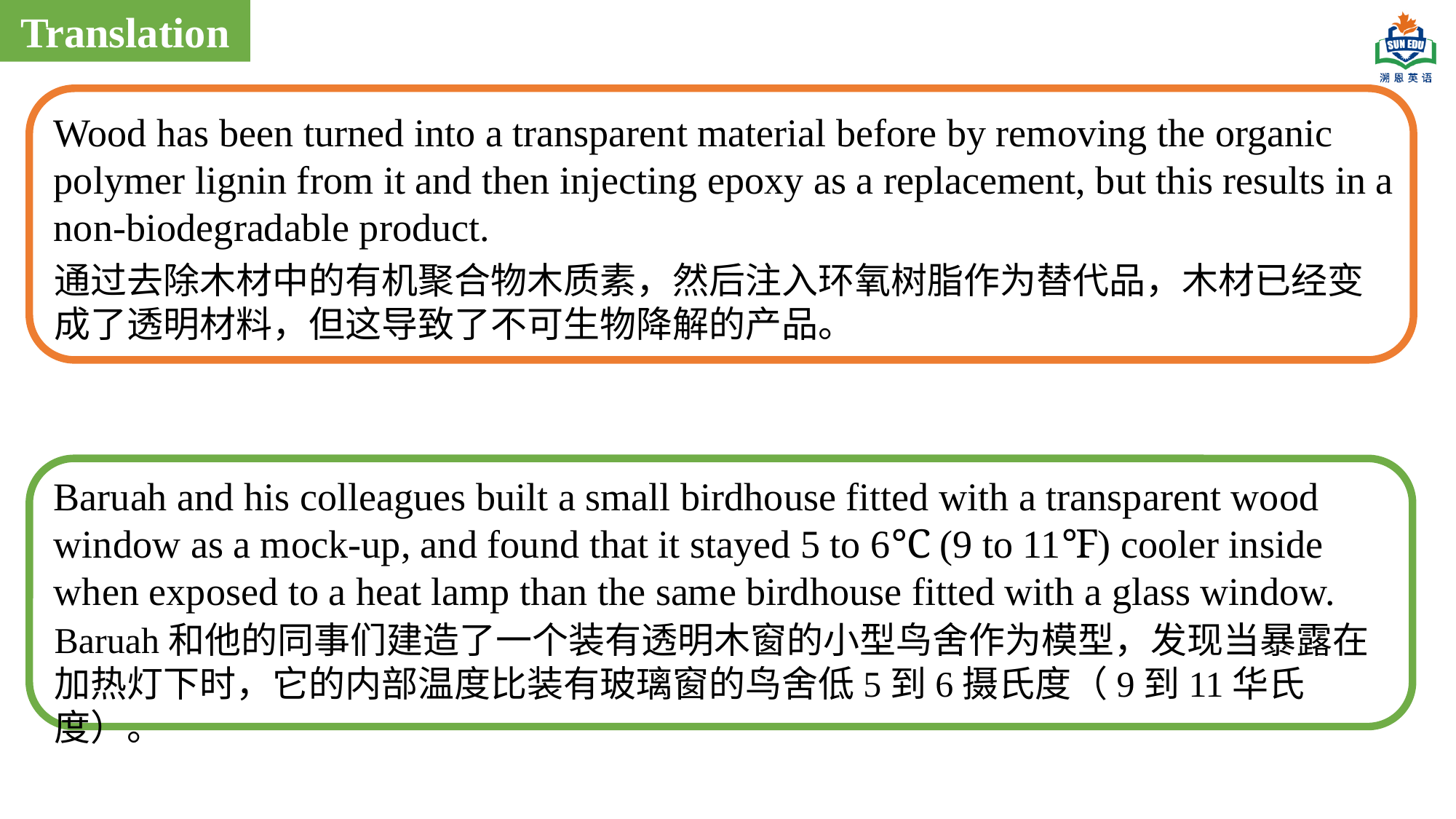

Translation

Wood has been turned into a transparent material before by removing the organic polymer lignin from it and then injecting epoxy as a replacement, but this results in a non-biodegradable product.
通过去除木材中的有机聚合物木质素，然后注入环氧树脂作为替代品，木材已经变成了透明材料，但这导致了不可生物降解的产品。

Baruah and his colleagues built a small birdhouse fitted with a transparent wood window as a mock-up, and found that it stayed 5 to 6℃ (9 to 11℉) cooler inside when exposed to a heat lamp than the same birdhouse fitted with a glass window.
Baruah和他的同事们建造了一个装有透明木窗的小型鸟舍作为模型，发现当暴露在加热灯下时，它的内部温度比装有玻璃窗的鸟舍低5到6摄氏度（9到11华氏度）。